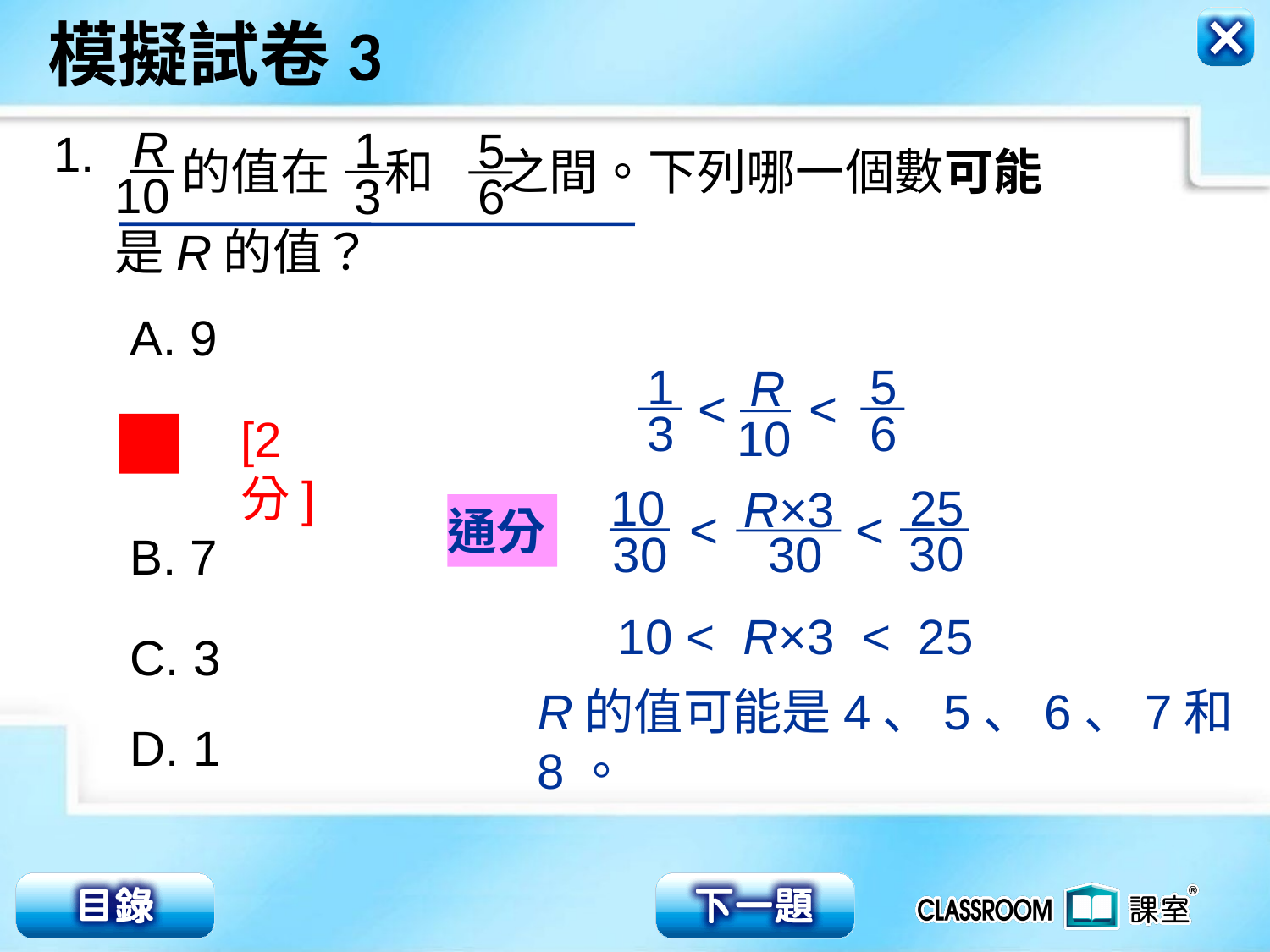

R
10

1
3

5
6

1.
     的值在     和      之間。下列哪一個數可能
是R的值？

A. 9
B. 7
C. 3
D. 1
1
3

5
6

R
10

<      <
[2分]

10
30

25
30

R×3
30

<          <
通分
10 <  R×3  <  25
R的值可能是4、5、6、7和8。